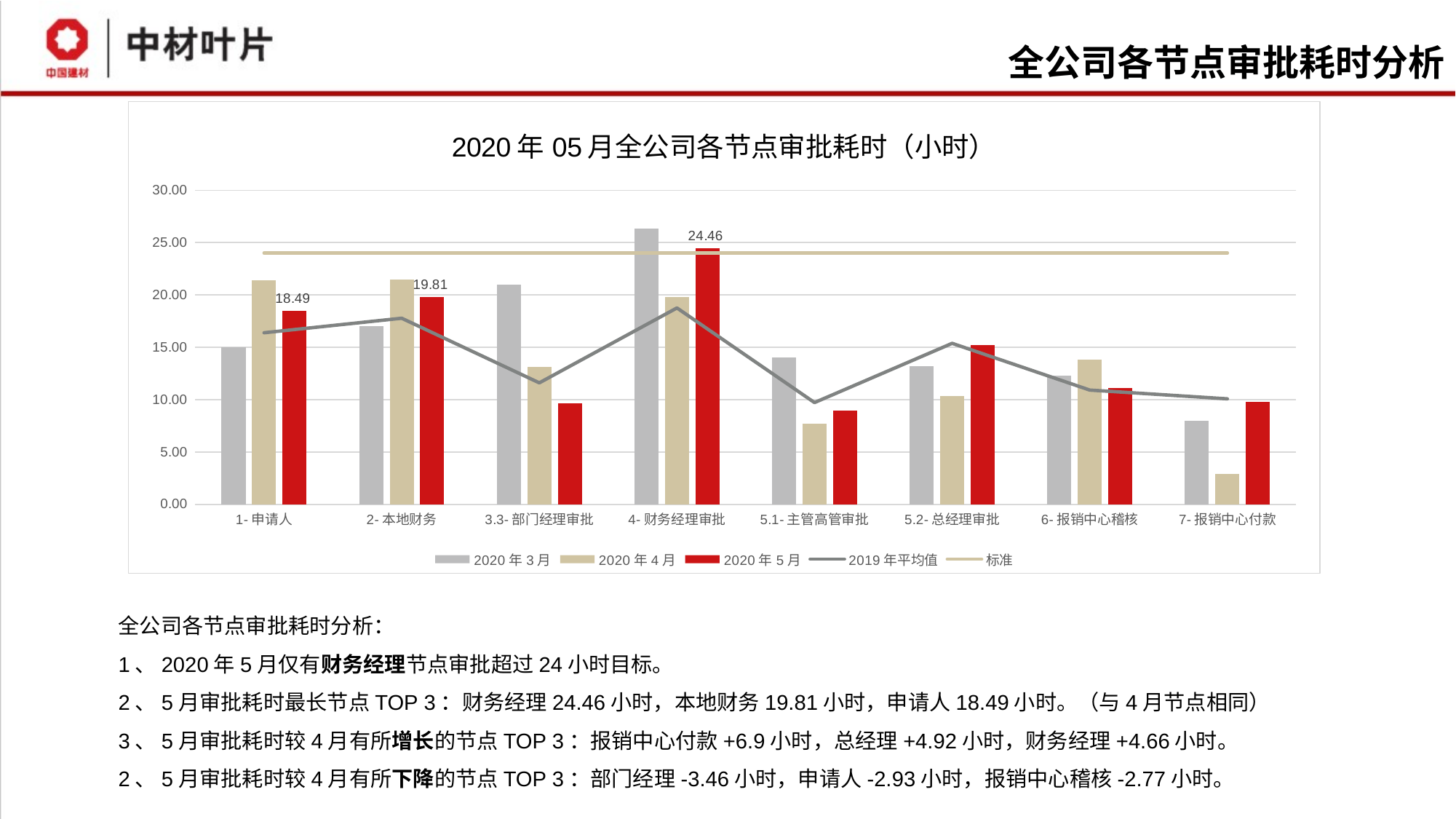

# 全公司各节点审批耗时分析

### Chart: 2020年05月全公司各节点审批耗时（小时）

| Category | 2020年3月 | 2020年4月 | 2020年5月 | 2019年平均值 | 标准 |
|---|---|---|---|---|---|
| 1-申请人 | 14.9908634992387 | 21.4186263736254 | 18.4858864165222 | 16.3900880820743 | 24.0 |
| 2-本地财务 | 17.0320470290323 | 21.4888157894739 | 19.8051390788856 | 17.7795901109717 | 24.0 |
| 3.3-部门经理审批 | 20.9673974116228 | 13.0956648745544 | 9.63241472475777 | 11.6027557083477 | 24.0 |
| 4-财务经理审批 | 26.3618393393864 | 19.7990252976207 | 24.459470702039 | 18.7586028648735 | 24.0 |
| 5.1-主管高管审批 | 14.0229214560622 | 7.72702469135402 | 8.95069664903262 | 9.72083752479754 | 24.0 |
| 5.2-总经理审批 | 13.1637187009406 | 10.3277522935788 | 15.247791327918 | 15.3763989779593 | 24.0 |
| 6-报销中心稽核 | 12.3147083333501 | 13.8529914529926 | 11.0830537749196 | 10.9115768668626 | 24.0 |
| 7-报销中心付款 | 7.95540780141984 | 2.91907859078705 | 9.81500508751053 | 10.0738555130336 | 24.0 |
全公司各节点审批耗时分析：
1、2020年5月仅有财务经理节点审批超过24小时目标。
2、5月审批耗时最长节点TOP 3：财务经理24.46小时，本地财务19.81小时，申请人18.49小时。（与4月节点相同）
3、5月审批耗时较4月有所增长的节点TOP 3：报销中心付款+6.9小时，总经理+4.92小时，财务经理+4.66小时。
2、5月审批耗时较4月有所下降的节点TOP 3：部门经理-3.46小时，申请人-2.93小时，报销中心稽核-2.77小时。